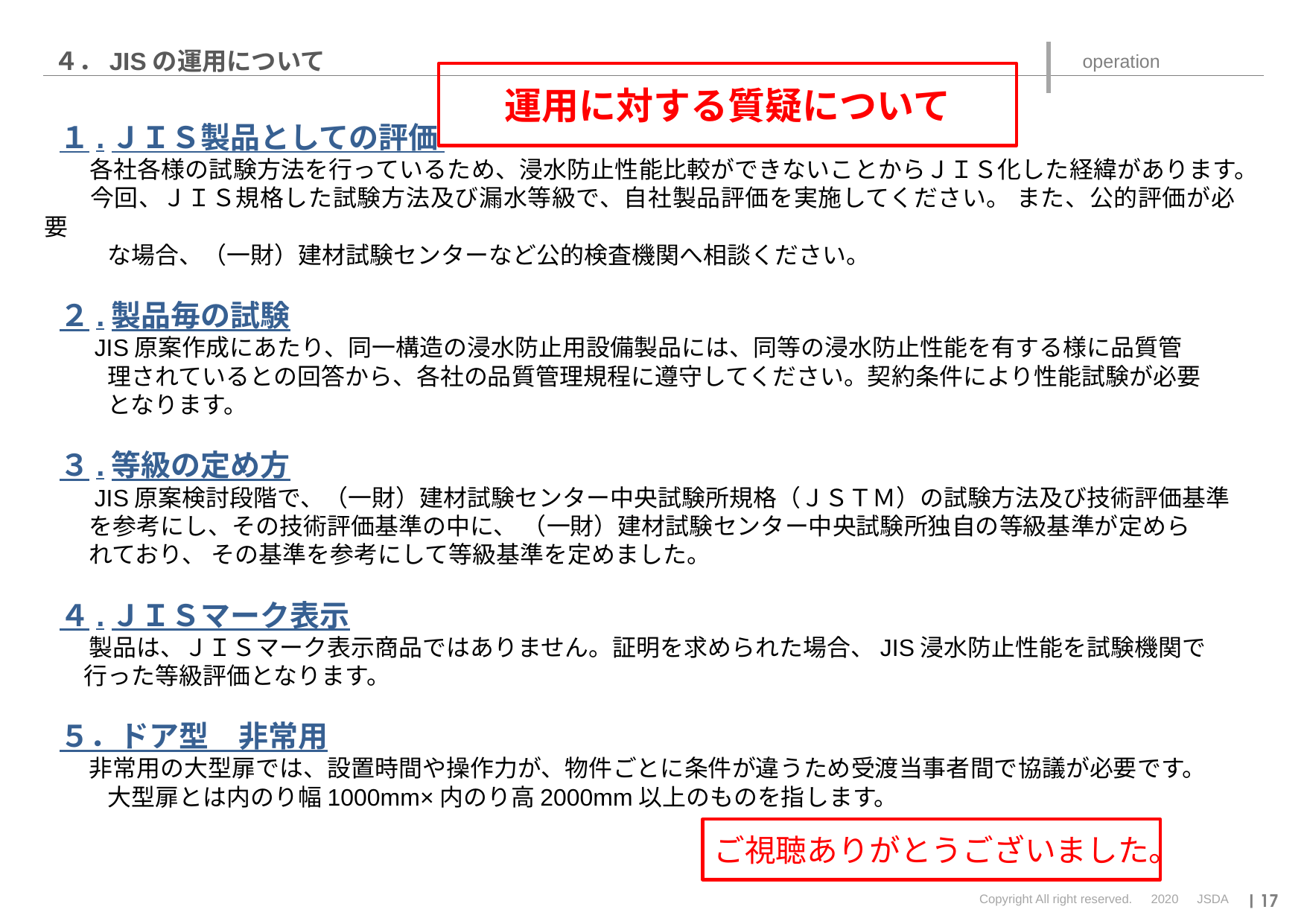

４．JISの運用について
　operation
運用に対する質疑について
１.ＪＩＳ製品としての評価
　 各社各様の試験方法を行っているため、浸水防止性能比較ができないことからＪＩＳ化した経緯があります。
　 今回、ＪＩＳ規格した試験方法及び漏水等級で、自社製品評価を実施してください。 また、公的評価が必要
　　な場合、（一財）建材試験センターなど公的検査機関へ相談ください。

２.製品毎の試験
　 JIS原案作成にあたり、同一構造の浸水防止用設備製品には、同等の浸水防止性能を有する様に品質管
　　理されているとの回答から、各社の品質管理規程に遵守してください。契約条件により性能試験が必要
　　となります。

３.等級の定め方
　 JIS原案検討段階で、（一財）建材試験センター中央試験所規格（ＪＳＴＭ）の試験方法及び技術評価基準
　 を参考にし、その技術評価基準の中に、 （一財）建材試験センター中央試験所独自の等級基準が定めら
　 れており、 その基準を参考にして等級基準を定めました。

４.ＪＩＳマーク表示
　 製品は、ＪＩＳマーク表示商品ではありません。証明を求められた場合、JIS浸水防止性能を試験機関で
　行った等級評価となります。

５．ドア型　非常用
　 非常用の大型扉では、設置時間や操作力が、物件ごとに条件が違うため受渡当事者間で協議が必要です。
　　大型扉とは内のり幅1000mm×内のり高2000mm以上のものを指します。
ご視聴ありがとうございました。